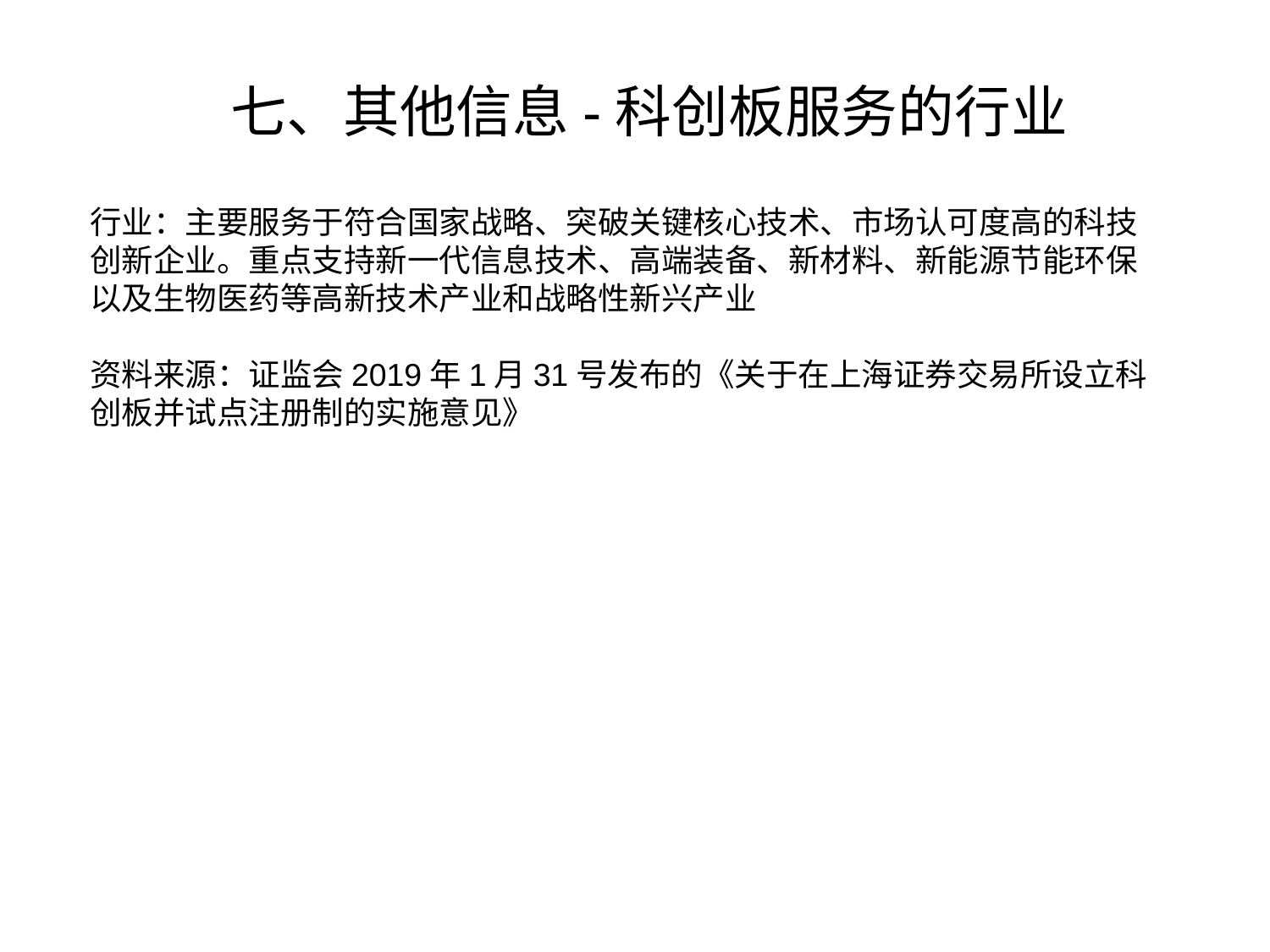

七、其他信息-科创板服务的行业
行业：主要服务于符合国家战略、突破关键核心技术、市场认可度高的科技创新企业。重点支持新一代信息技术、高端装备、新材料、新能源节能环保以及生物医药等高新技术产业和战略性新兴产业

资料来源：证监会2019年1月31号发布的《关于在上海证券交易所设立科创板并试点注册制的实施意见》